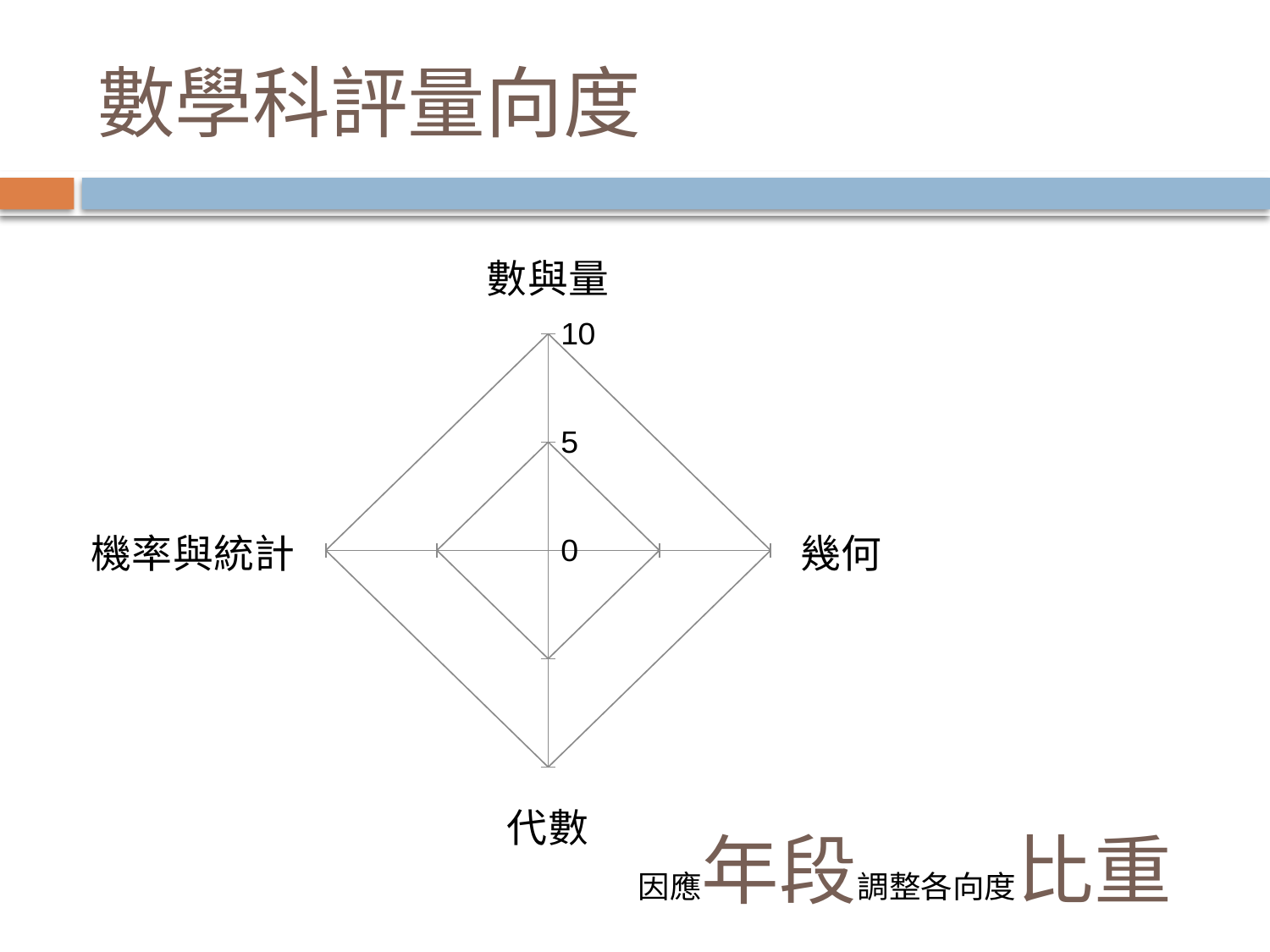

# 數學科評量向度

### Chart

| Category | 欄1 | 欄2 |
|---|---|---|
| 數與量 | None | None |
| 幾何 | None | None |
| 代數 | None | None |
| 機率與統計 | None | None |